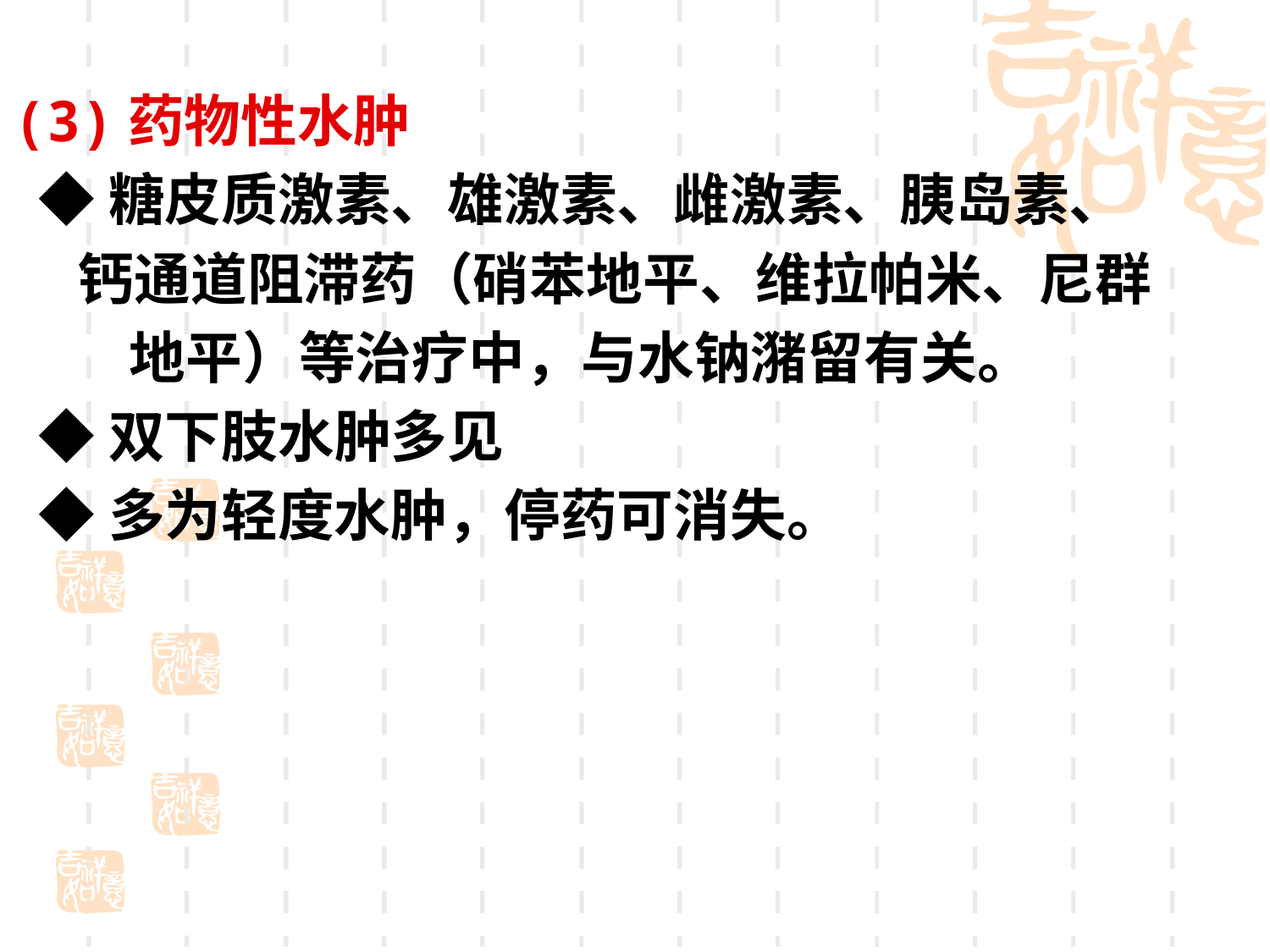

(3)药物性水肿
  ◆糖皮质激素、雄激素、雌激素、胰岛素、
    钙通道阻滞药（硝苯地平、维拉帕米、尼群
        地平）等治疗中，与水钠潴留有关。
  ◆双下肢水肿多见
  ◆多为轻度水肿，停药可消失。

#